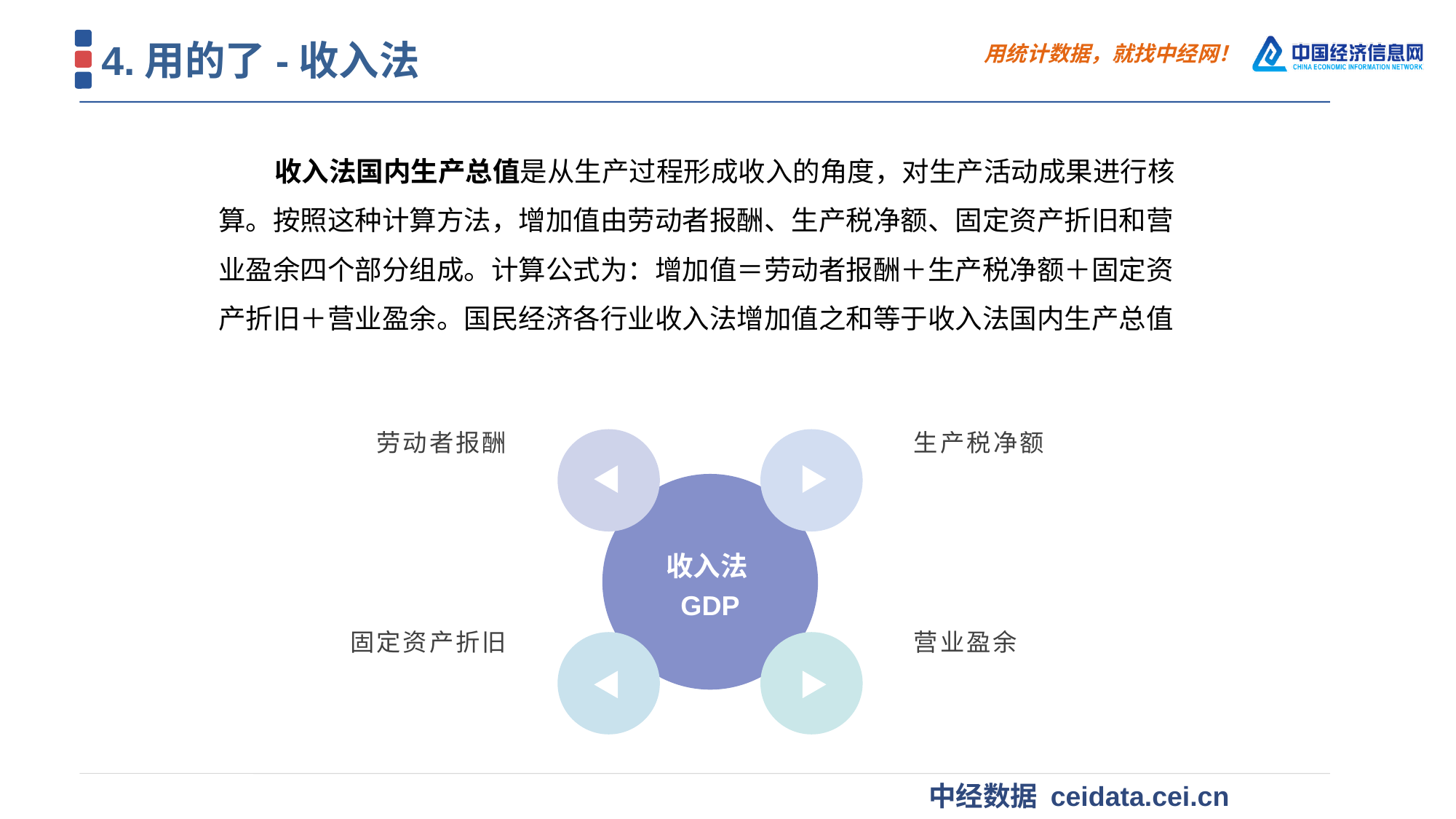

4.用的了-收入法
        收入法国内生产总值是从生产过程形成收入的角度，对生产活动成果进行核算。按照这种计算方法，增加值由劳动者报酬、生产税净额、固定资产折旧和营业盈余四个部分组成。计算公式为：增加值＝劳动者报酬＋生产税净额＋固定资产折旧＋营业盈余。国民经济各行业收入法增加值之和等于收入法国内生产总值

劳动者报酬
生产税净额

收入法GDP
固定资产折旧
营业盈余